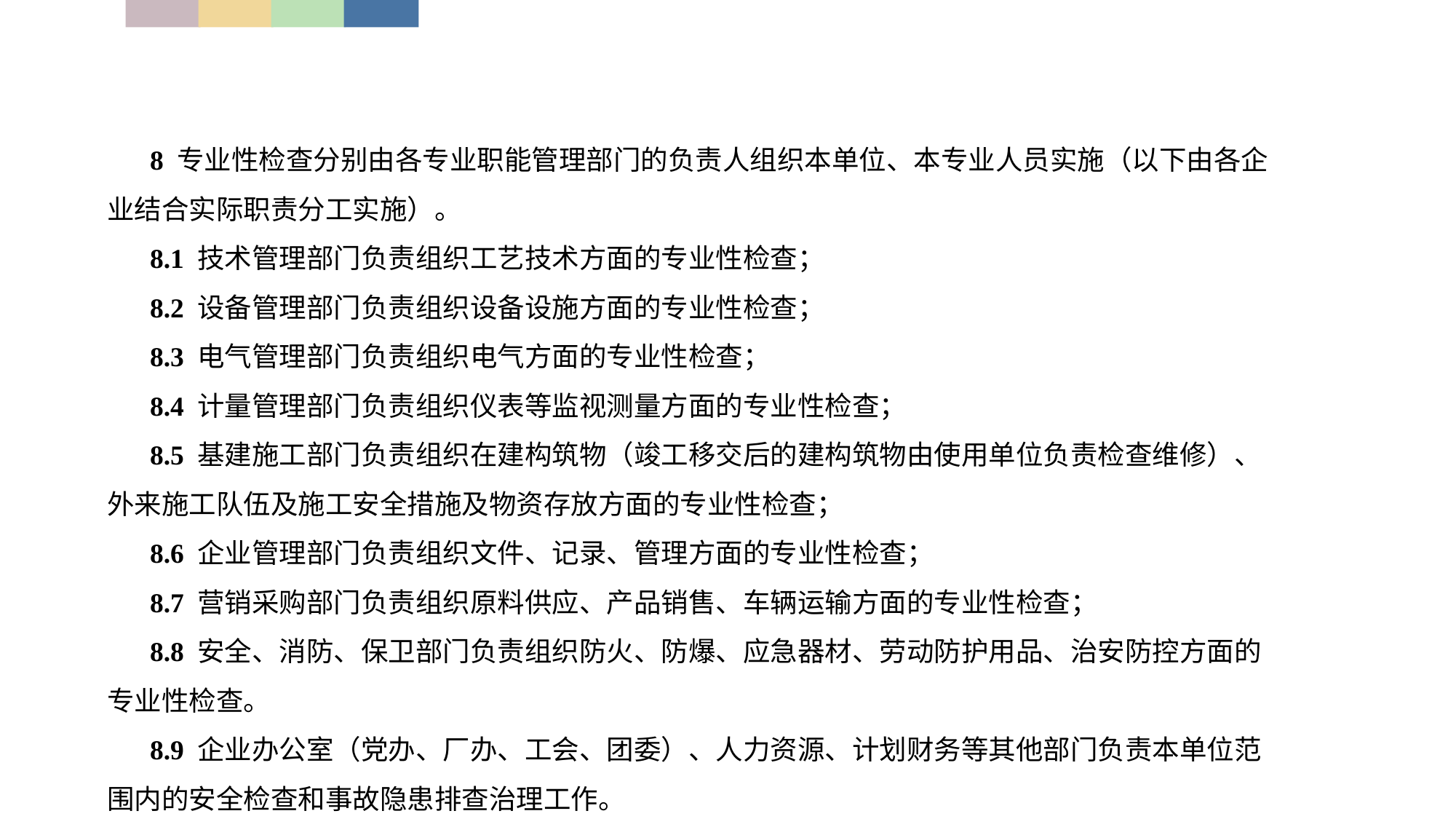

8 专业性检查分别由各专业职能管理部门的负责人组织本单位、本专业人员实施（以下由各企业结合实际职责分工实施）。
8.1 技术管理部门负责组织工艺技术方面的专业性检查；
8.2 设备管理部门负责组织设备设施方面的专业性检查；
8.3 电气管理部门负责组织电气方面的专业性检查；
8.4 计量管理部门负责组织仪表等监视测量方面的专业性检查；
8.5 基建施工部门负责组织在建构筑物（竣工移交后的建构筑物由使用单位负责检查维修）、外来施工队伍及施工安全措施及物资存放方面的专业性检查；
8.6 企业管理部门负责组织文件、记录、管理方面的专业性检查；
8.7 营销采购部门负责组织原料供应、产品销售、车辆运输方面的专业性检查；
8.8 安全、消防、保卫部门负责组织防火、防爆、应急器材、劳动防护用品、治安防控方面的专业性检查。
8.9 企业办公室（党办、厂办、工会、团委）、人力资源、计划财务等其他部门负责本单位范围内的安全检查和事故隐患排查治理工作。